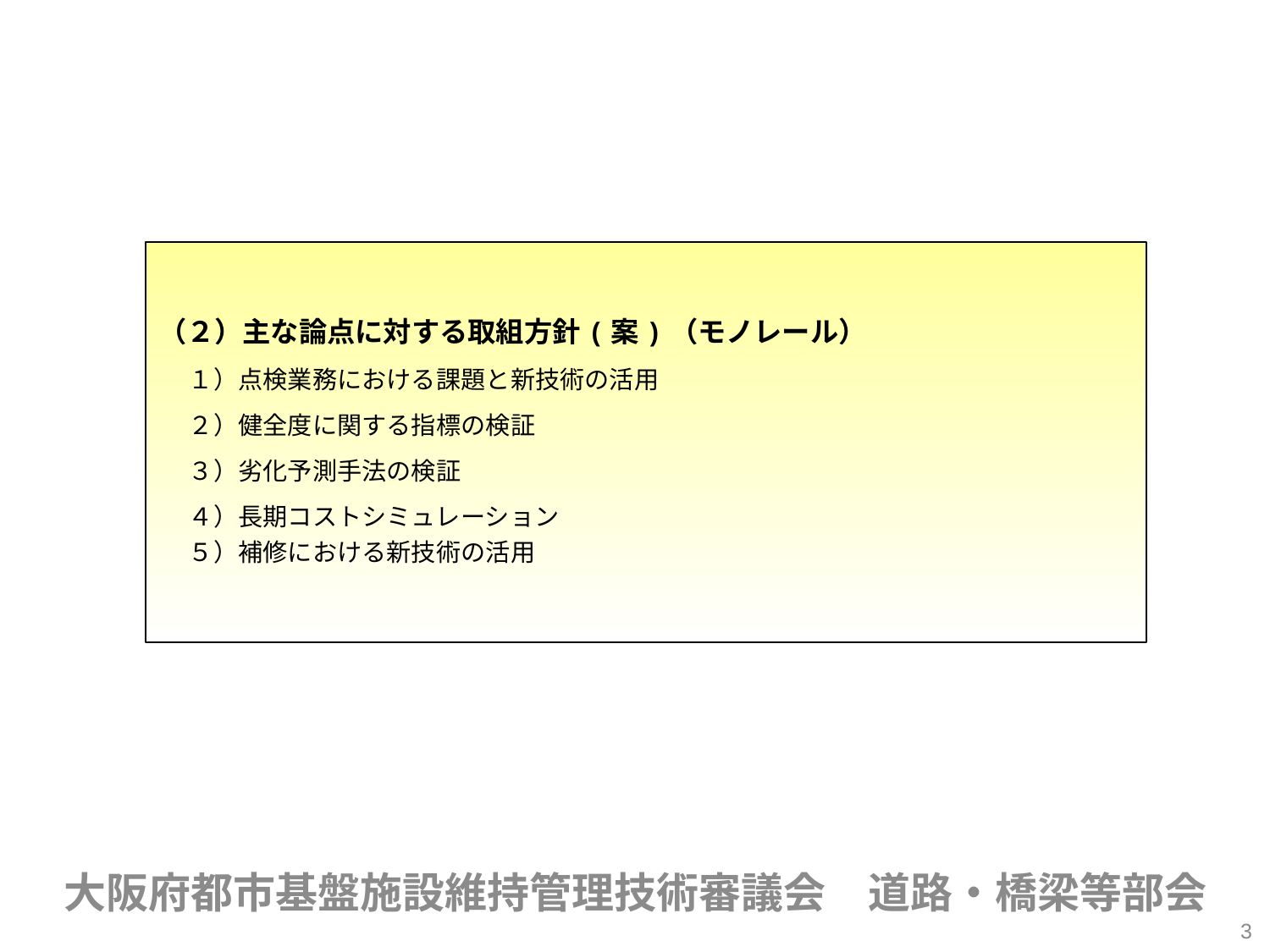

（２）主な論点に対する取組方針(案)（モノレール）
　 １）点検業務における課題と新技術の活用
　 ２）健全度に関する指標の検証
　 ３）劣化予測手法の検証
　 ４）長期コストシミュレーション
　 ５）補修における新技術の活用
大阪府都市基盤施設維持管理技術審議会　道路・橋梁等部会
3